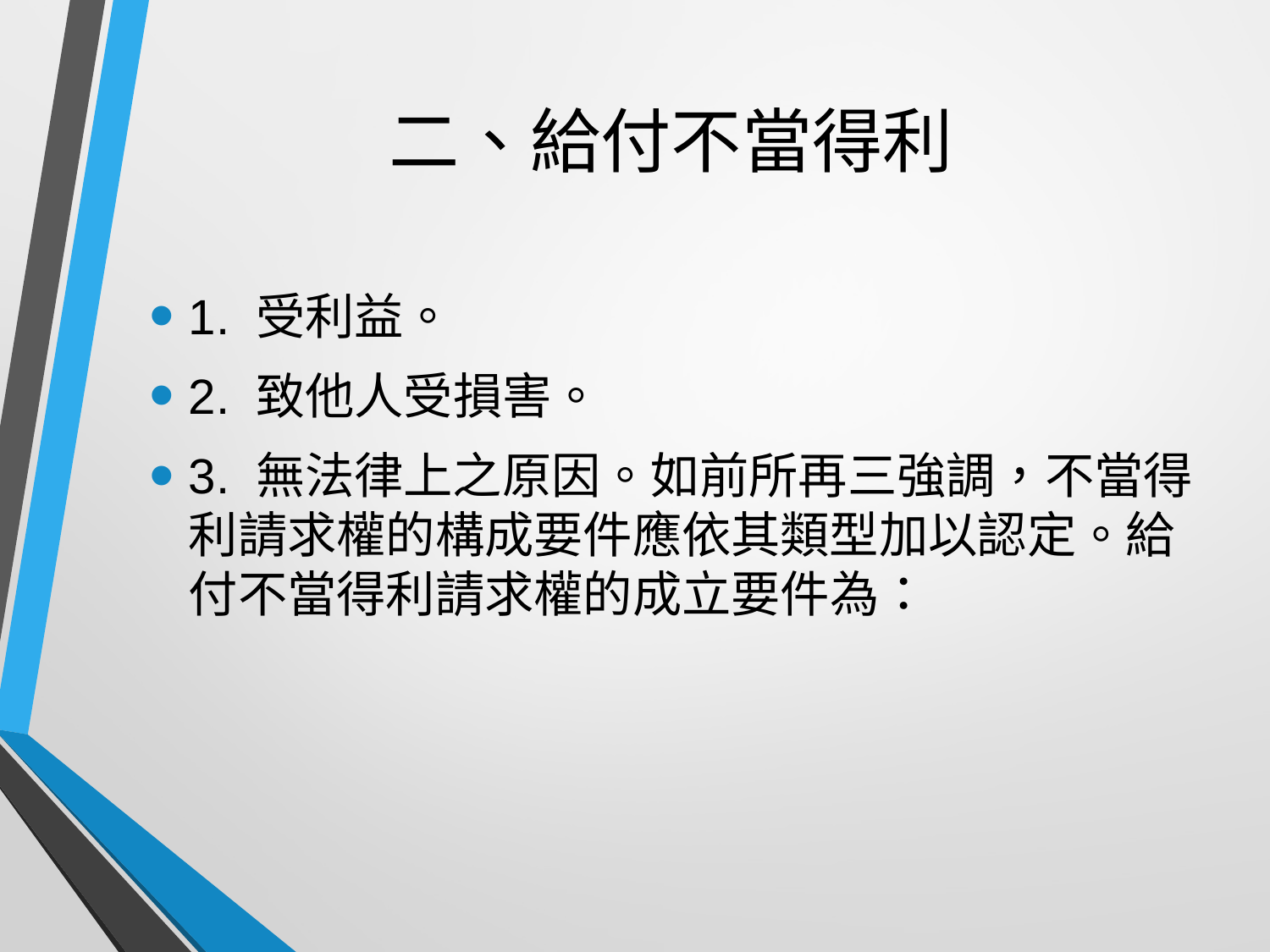

# 二、給付不當得利
1. 受利益。
2. 致他人受損害。
3. 無法律上之原因。如前所再三強調，不當得利請求權的構成要件應依其類型加以認定。給付不當得利請求權的成立要件為：